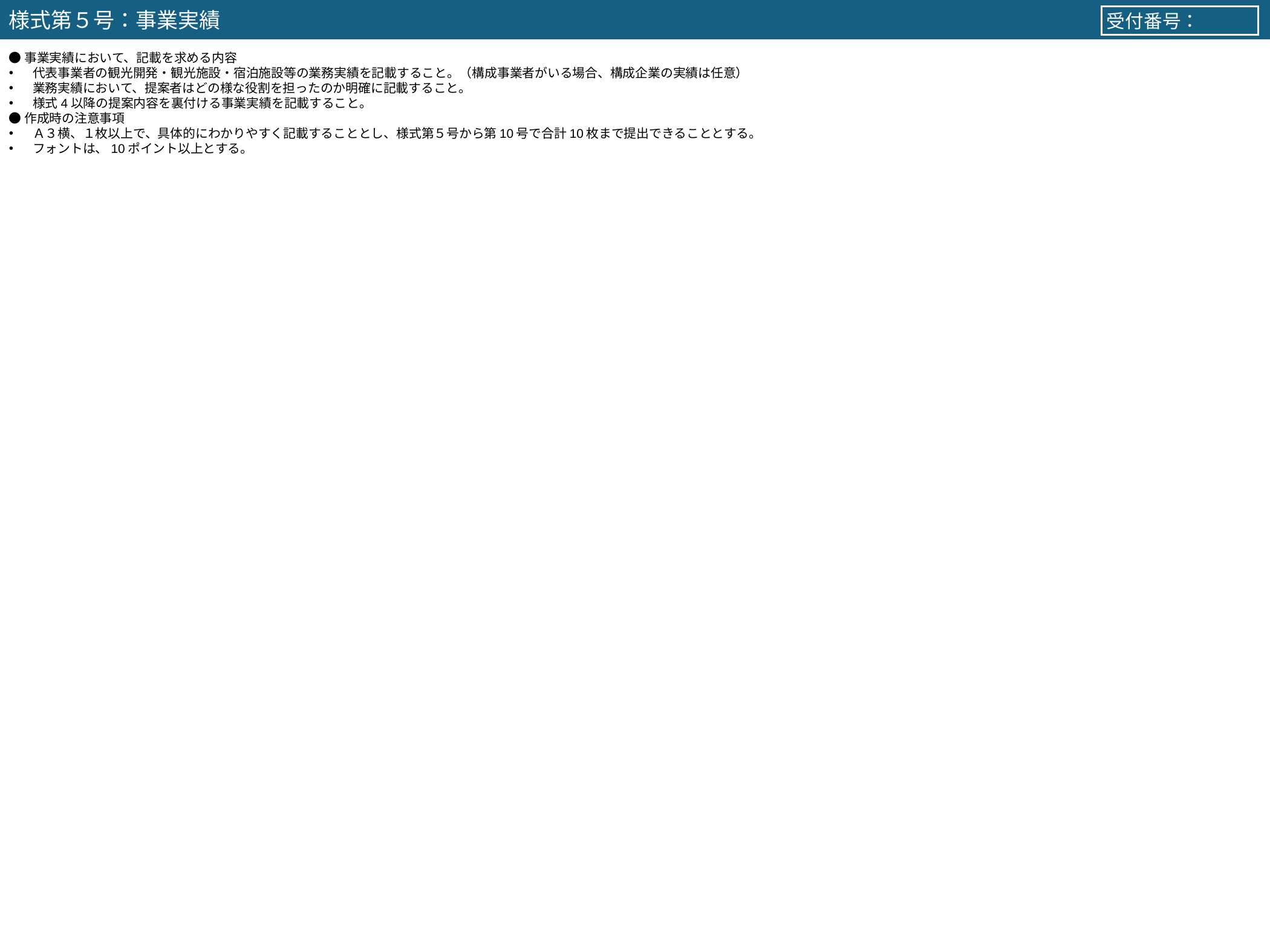

様式第５号：事業実績
受付番号：
●事業実績において、記載を求める内容
代表事業者の観光開発・観光施設・宿泊施設等の業務実績を記載すること。（構成事業者がいる場合、構成企業の実績は任意）
業務実績において、提案者はどの様な役割を担ったのか明確に記載すること。
様式4以降の提案内容を裏付ける事業実績を記載すること。
●作成時の注意事項
Ａ３横、１枚以上で、具体的にわかりやすく記載することとし、様式第５号から第10号で合計10枚まで提出できることとする。
フォントは、10ポイント以上とする。